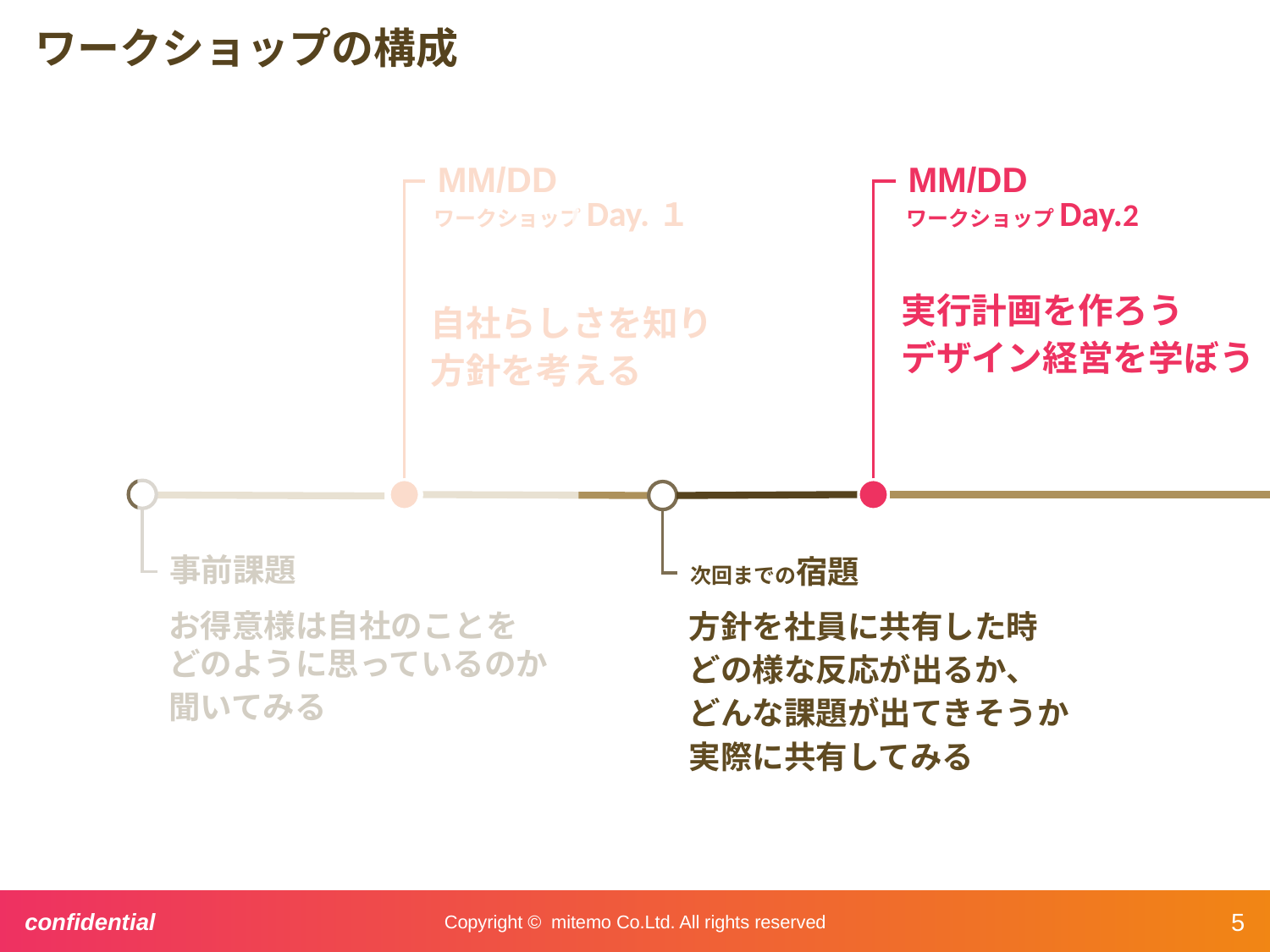

# ワークショップの構成

MM/DD
ワークショップDay.１
MM/DD
ワークショップDay.2
実行計画を作ろう
デザイン経営を学ぼう
自社らしさを知り
方針を考える

事前課題
次回までの宿題
お得意様は自社のことを
どのように思っているのか
聞いてみる
方針を社員に共有した時
どの様な反応が出るか、
どんな課題が出てきそうか
実際に共有してみる